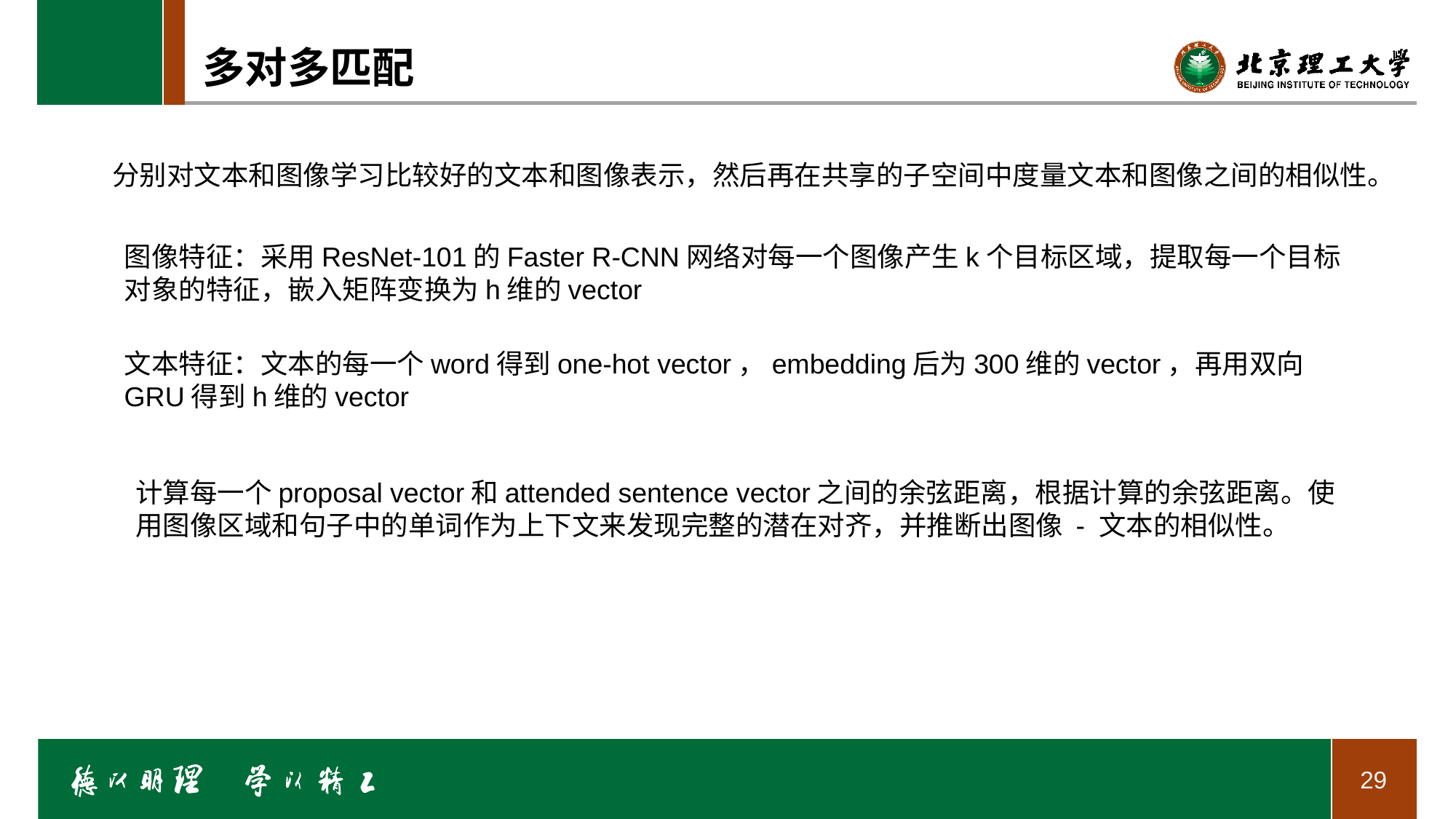

# 多对多匹配
分别对文本和图像学习比较好的文本和图像表示，然后再在共享的子空间中度量文本和图像之间的相似性。
图像特征：采用ResNet-101的Faster R-CNN网络对每一个图像产生k个目标区域，提取每一个目标对象的特征，嵌入矩阵变换为h维的vector
文本特征：文本的每一个word得到one-hot vector，embedding后为300维的vector，再用双向GRU得到h维的vector
计算每一个proposal vector和attended sentence vector之间的余弦距离，根据计算的余弦距离。使用图像区域和句子中的单词作为上下文来发现完整的潜在对齐，并推断出图像 - 文本的相似性。